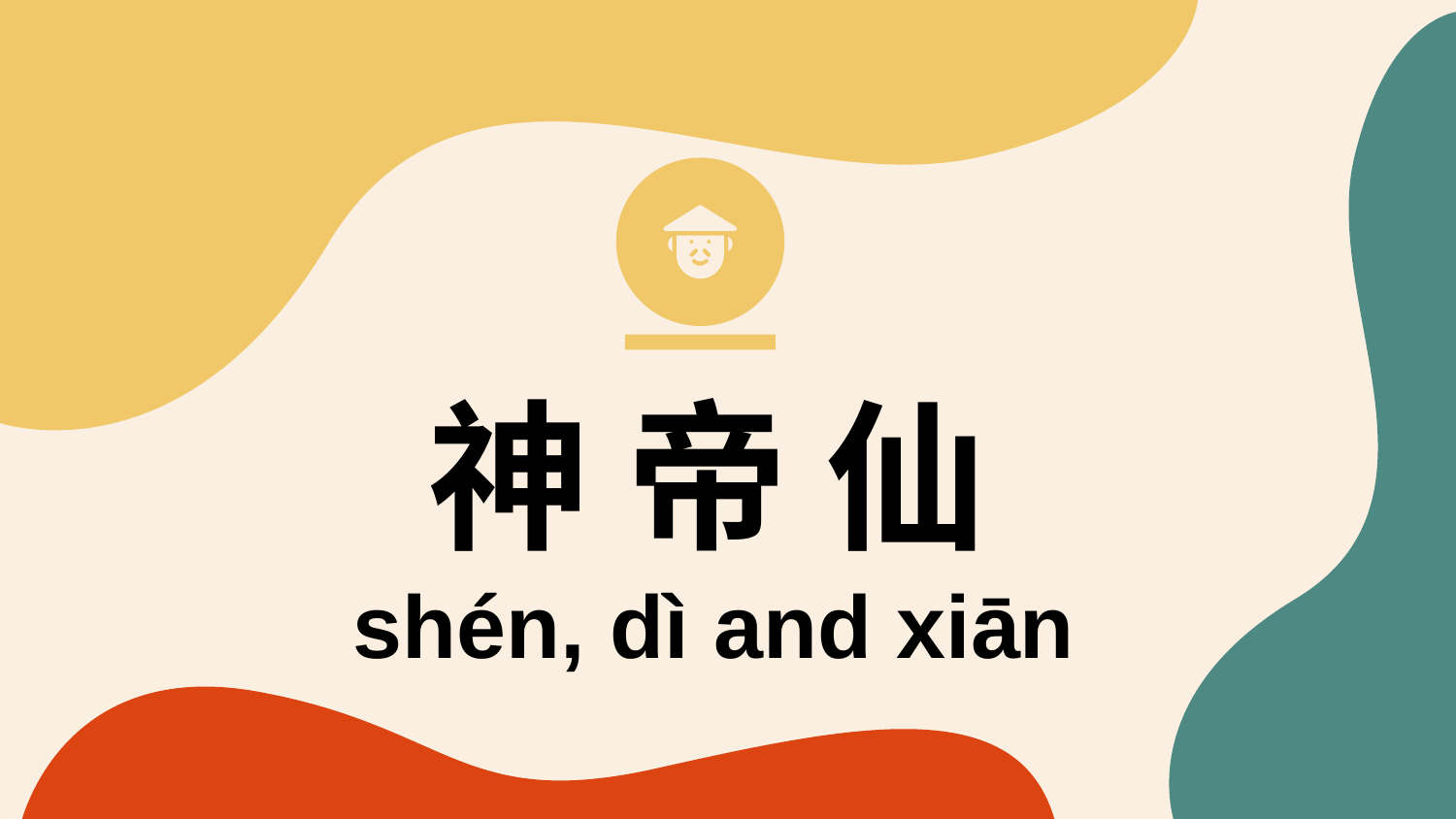

# 神 帝 仙 shén, dì and xiān